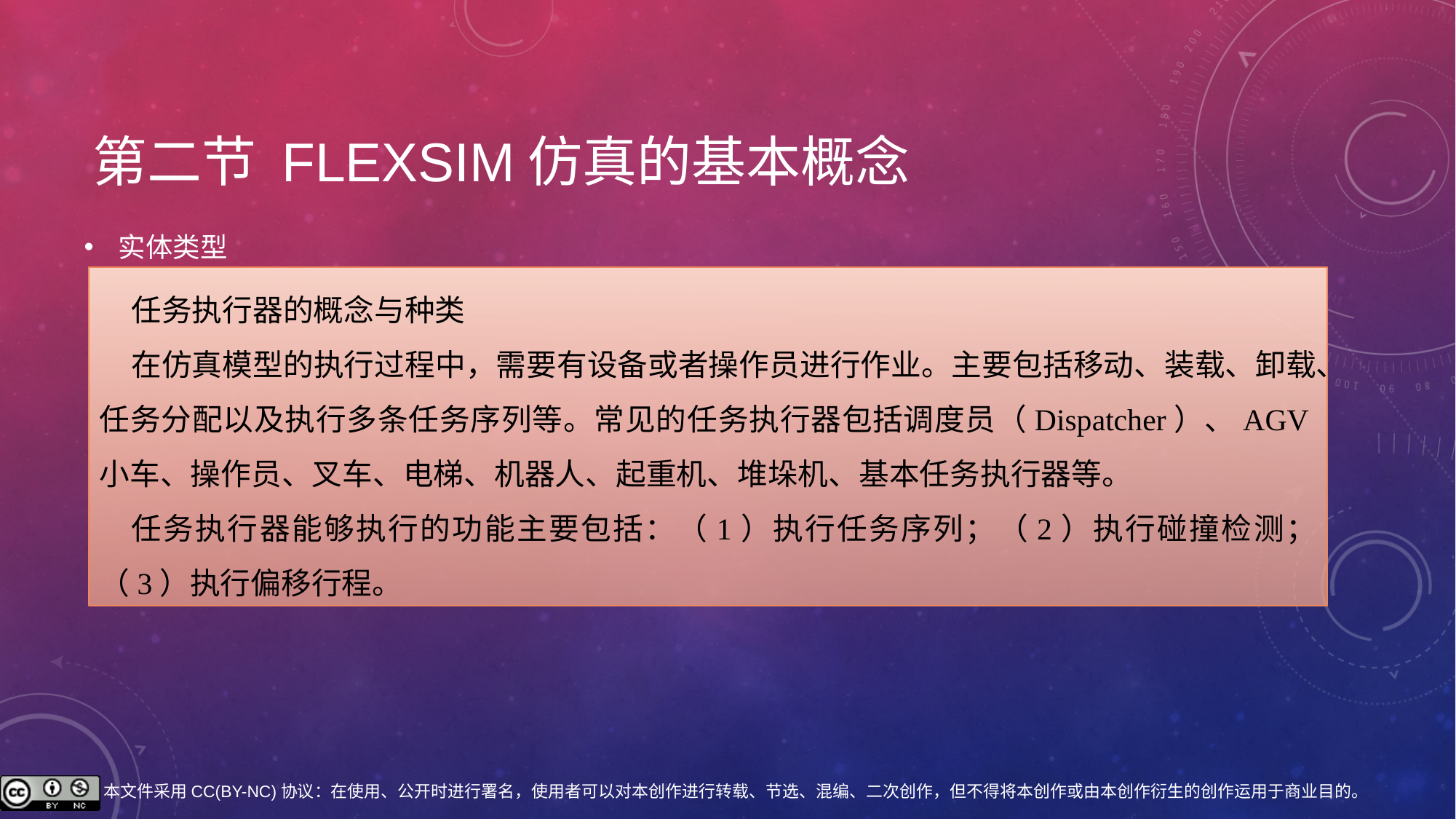

# 第二节 Flexsim仿真的基本概念
实体类型
任务执行器的概念与种类
在仿真模型的执行过程中，需要有设备或者操作员进行作业。主要包括移动、装载、卸载、任务分配以及执行多条任务序列等。常见的任务执行器包括调度员（Dispatcher）、AGV小车、操作员、叉车、电梯、机器人、起重机、堆垛机、基本任务执行器等。
任务执行器能够执行的功能主要包括：（1）执行任务序列；（2）执行碰撞检测；（3）执行偏移行程。